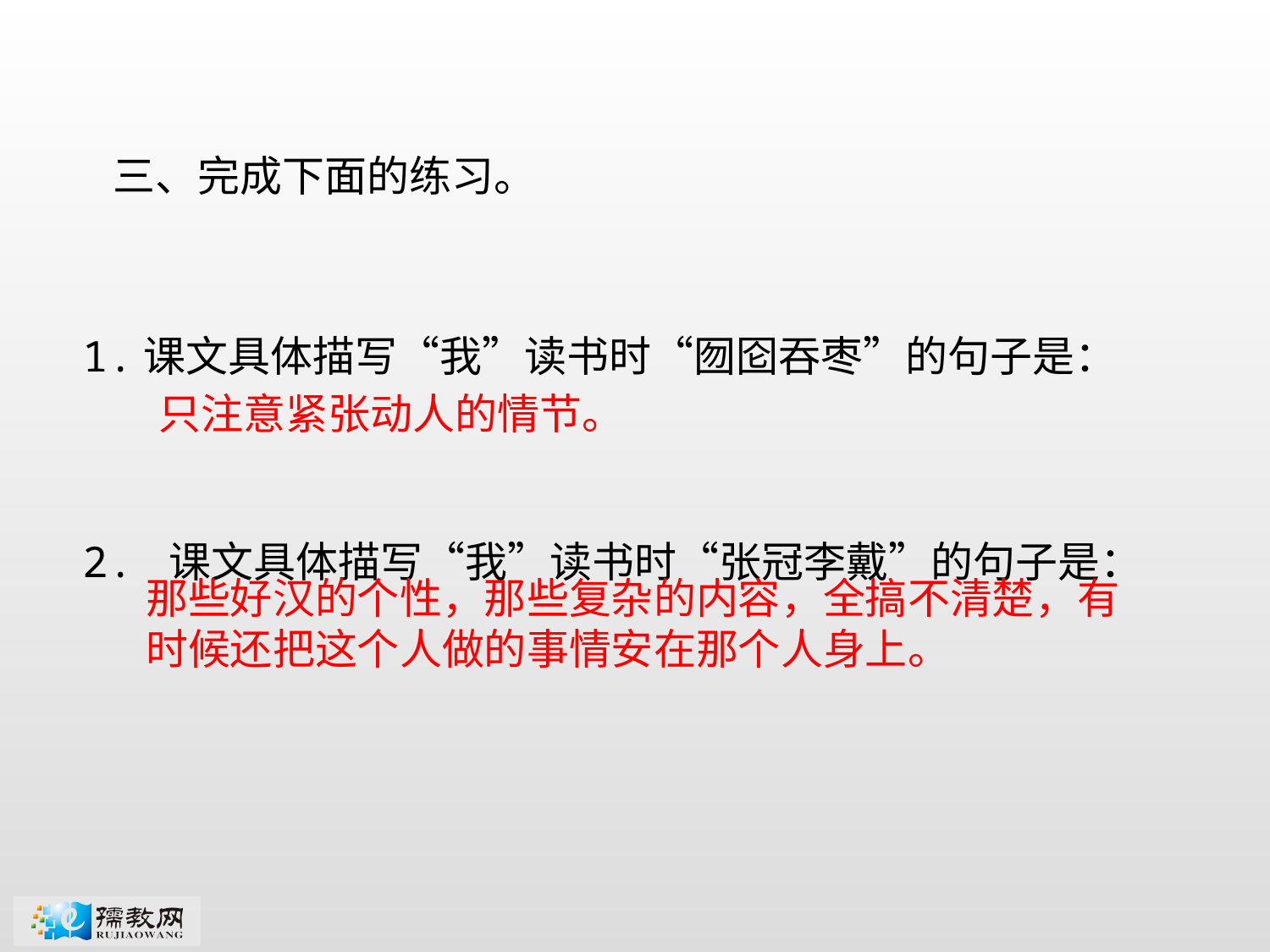

三、完成下面的练习。

 1.课文具体描写“我”读书时“囫囵吞枣”的句子是：
 2. 课文具体描写“我”读书时“张冠李戴”的句子是：
只注意紧张动人的情节。

那些好汉的个性，那些复杂的内容，全搞不清楚，有时候还把这个人做的事情安在那个人身上。